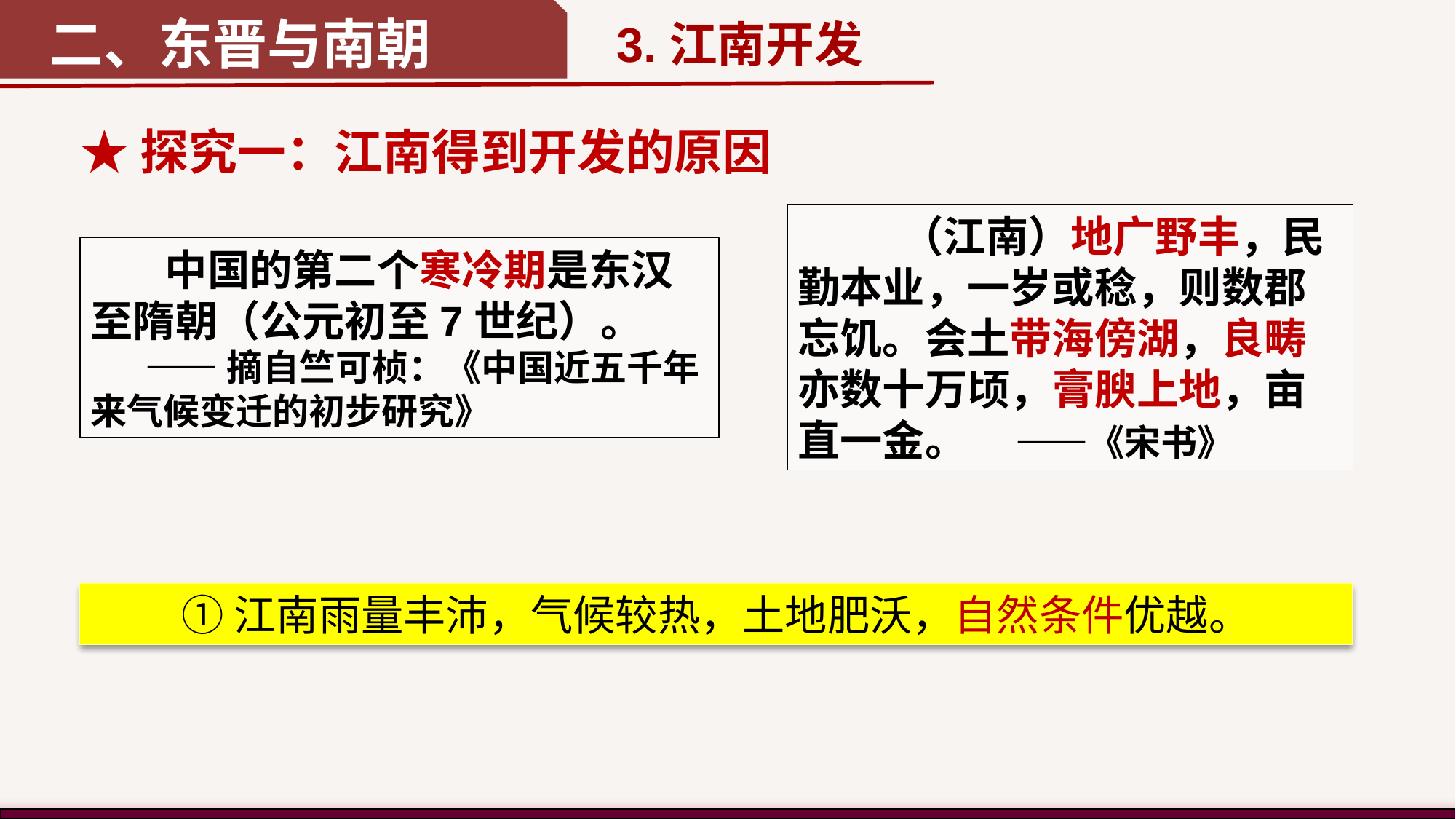

二、东晋与南朝
3.江南开发
★探究一：江南得到开发的原因

    （江南）地广野丰，民勤本业，一岁或稔，则数郡忘饥。会土带海傍湖，良畴亦数十万顷，膏腴上地，亩直一金。     ——《宋书》
 中国的第二个寒冷期是东汉至隋朝（公元初至7世纪）。
——摘自竺可桢：《中国近五千年来气候变迁的初步研究》
①江南雨量丰沛，气候较热，土地肥沃，自然条件优越。